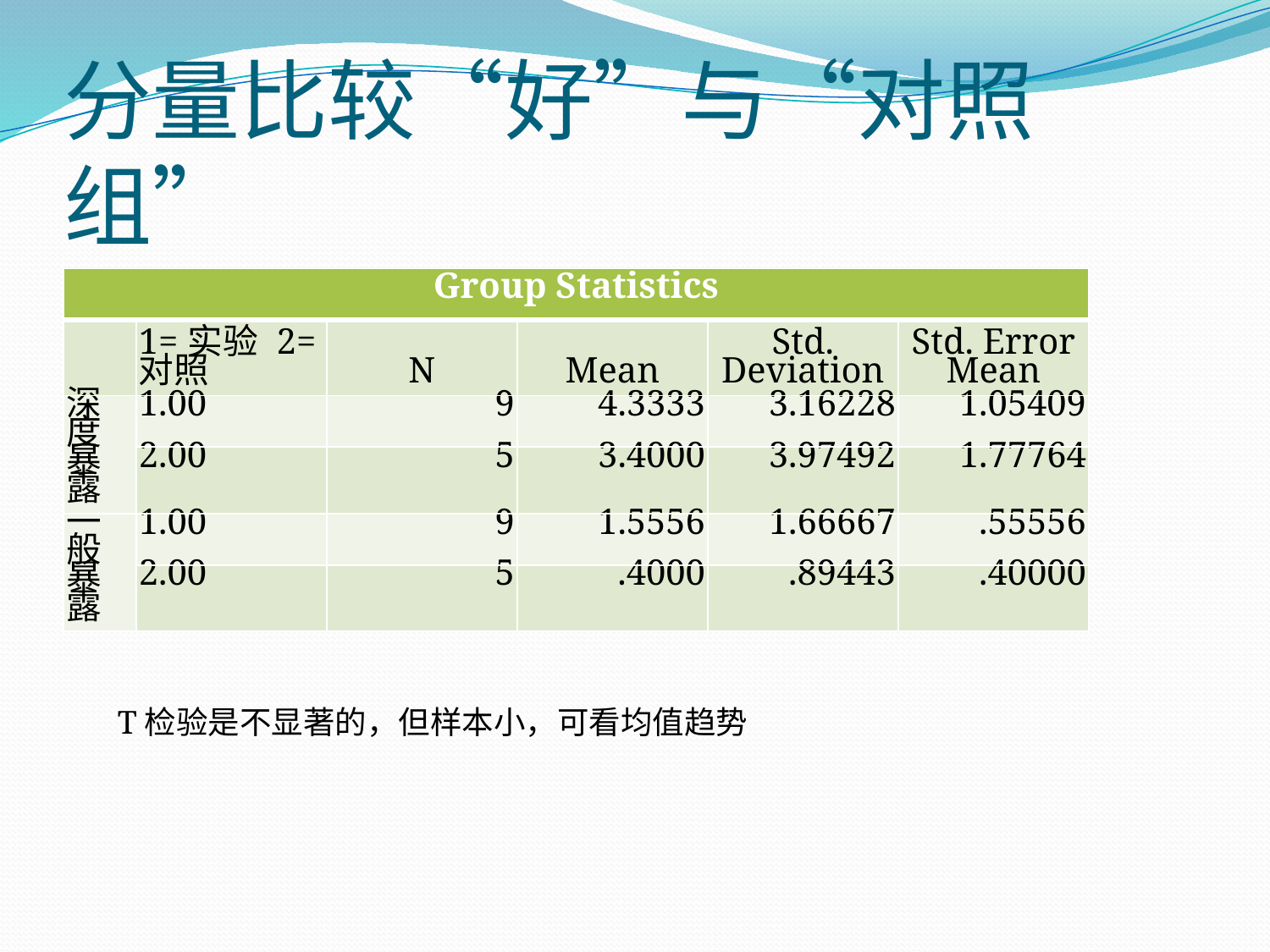

# 分量比较“好”与“对照组”
| Group Statistics |  |  |  |  |  |
| --- | --- | --- | --- | --- | --- |
|  | 1=实验 2=对照 | N | Mean | Std. Deviation | Std. Error Mean |
| 深度暴露 | 1.00 | 9 | 4.3333 | 3.16228 | 1.05409 |
|  | 2.00 | 5 | 3.4000 | 3.97492 | 1.77764 |
| 一般暴露 | 1.00 | 9 | 1.5556 | 1.66667 | .55556 |
|  | 2.00 | 5 | .4000 | .89443 | .40000 |
T检验是不显著的，但样本小，可看均值趋势